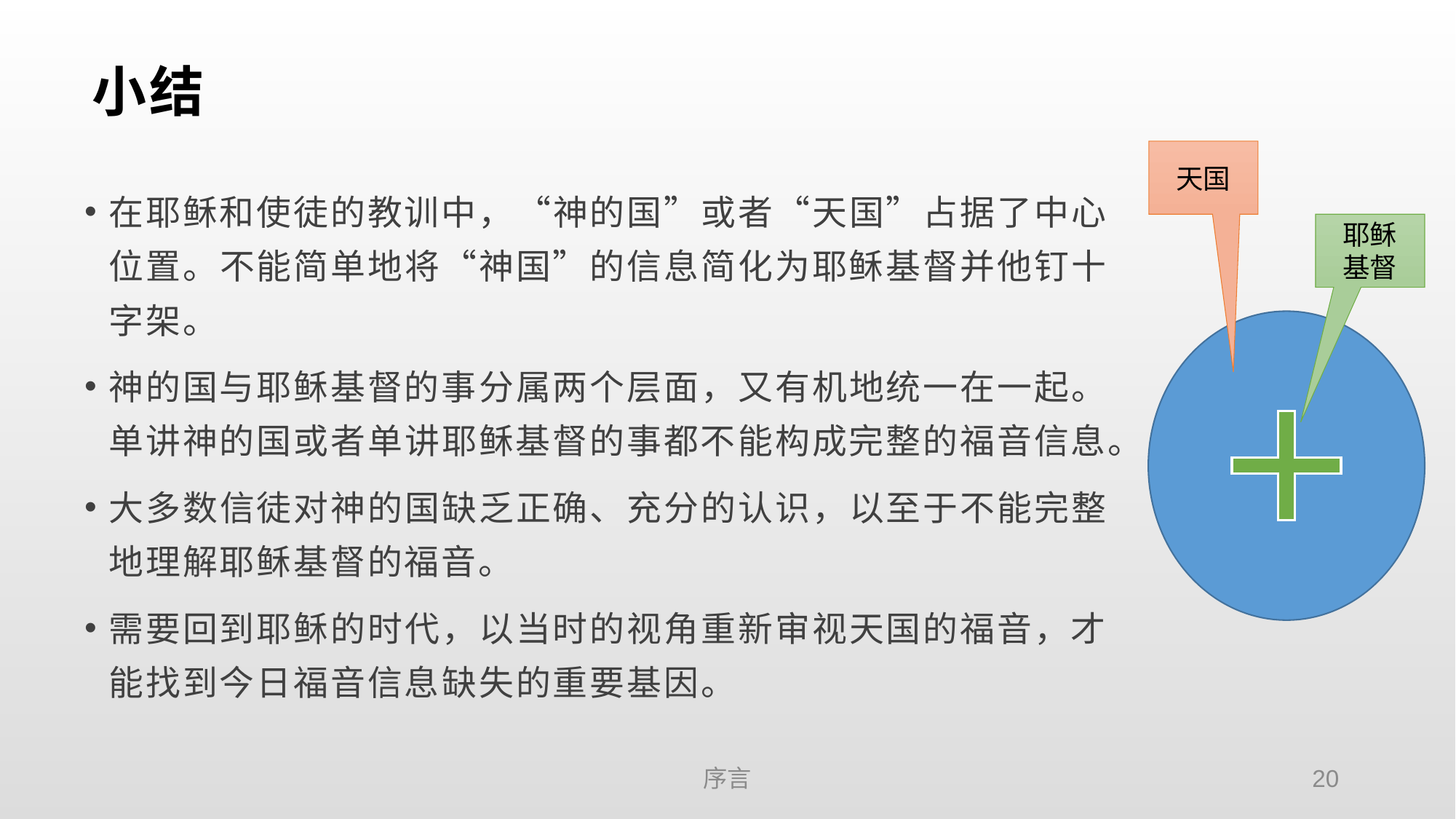

# 小结
天国
在耶稣和使徒的教训中，“神的国”或者“天国”占据了中心位置。不能简单地将“神国”的信息简化为耶稣基督并他钉十字架。
神的国与耶稣基督的事分属两个层面，又有机地统一在一起。单讲神的国或者单讲耶稣基督的事都不能构成完整的福音信息。
大多数信徒对神的国缺乏正确、充分的认识，以至于不能完整地理解耶稣基督的福音。
需要回到耶稣的时代，以当时的视角重新审视天国的福音，才能找到今日福音信息缺失的重要基因。
耶稣
基督

序言
20